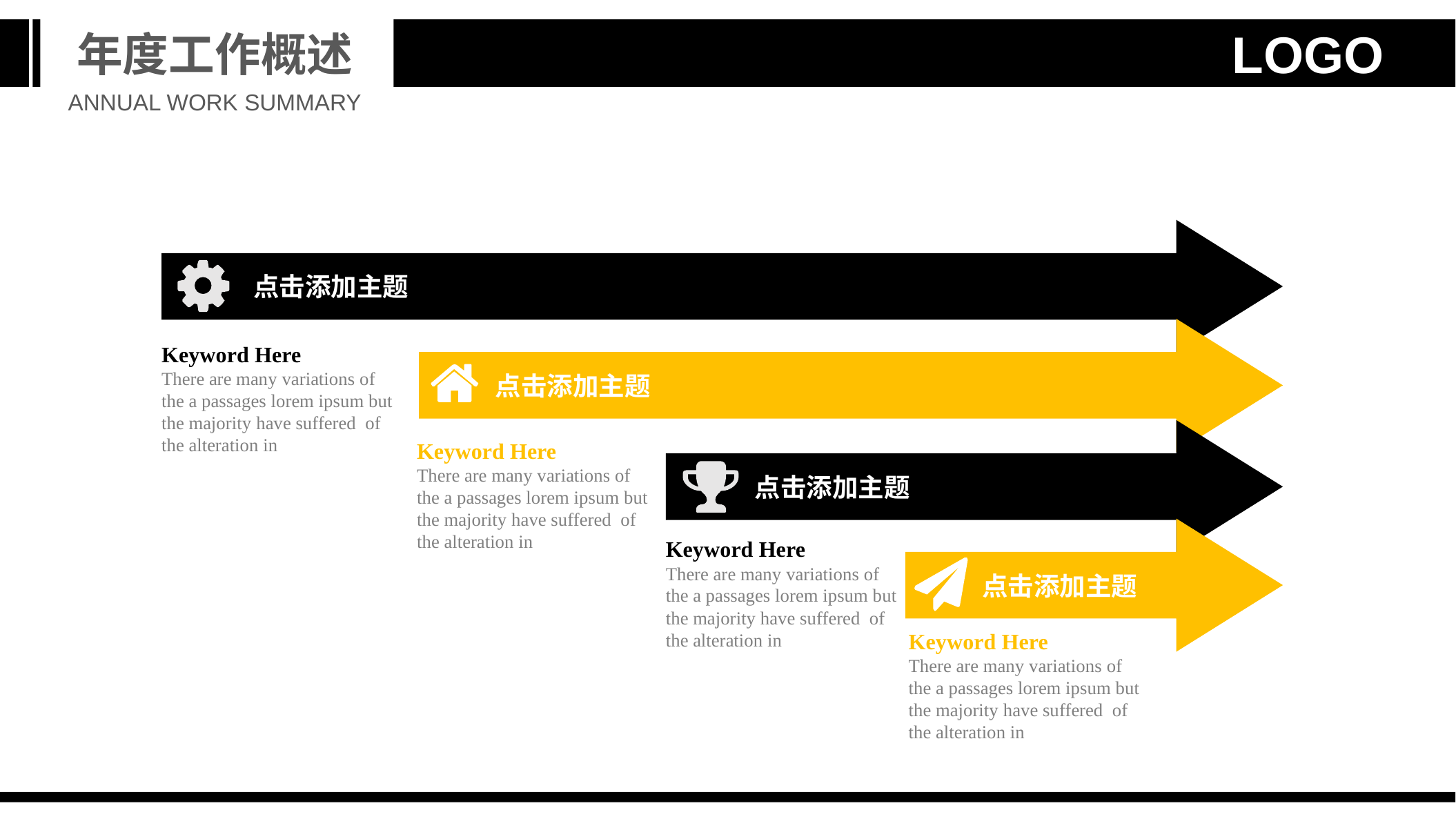

年度工作概述
LOGO
ANNUAL WORK SUMMARY

点击添加主题

Keyword Here
There are many variations of the a passages lorem ipsum but the majority have suffered  of the alteration in

点击添加主题

Keyword Here
There are many variations of the a passages lorem ipsum but the majority have suffered  of the alteration in

点击添加主题

Keyword Here
There are many variations of the a passages lorem ipsum but the majority have suffered  of the alteration in

点击添加主题
Keyword Here
There are many variations of the a passages lorem ipsum but the majority have suffered  of the alteration in